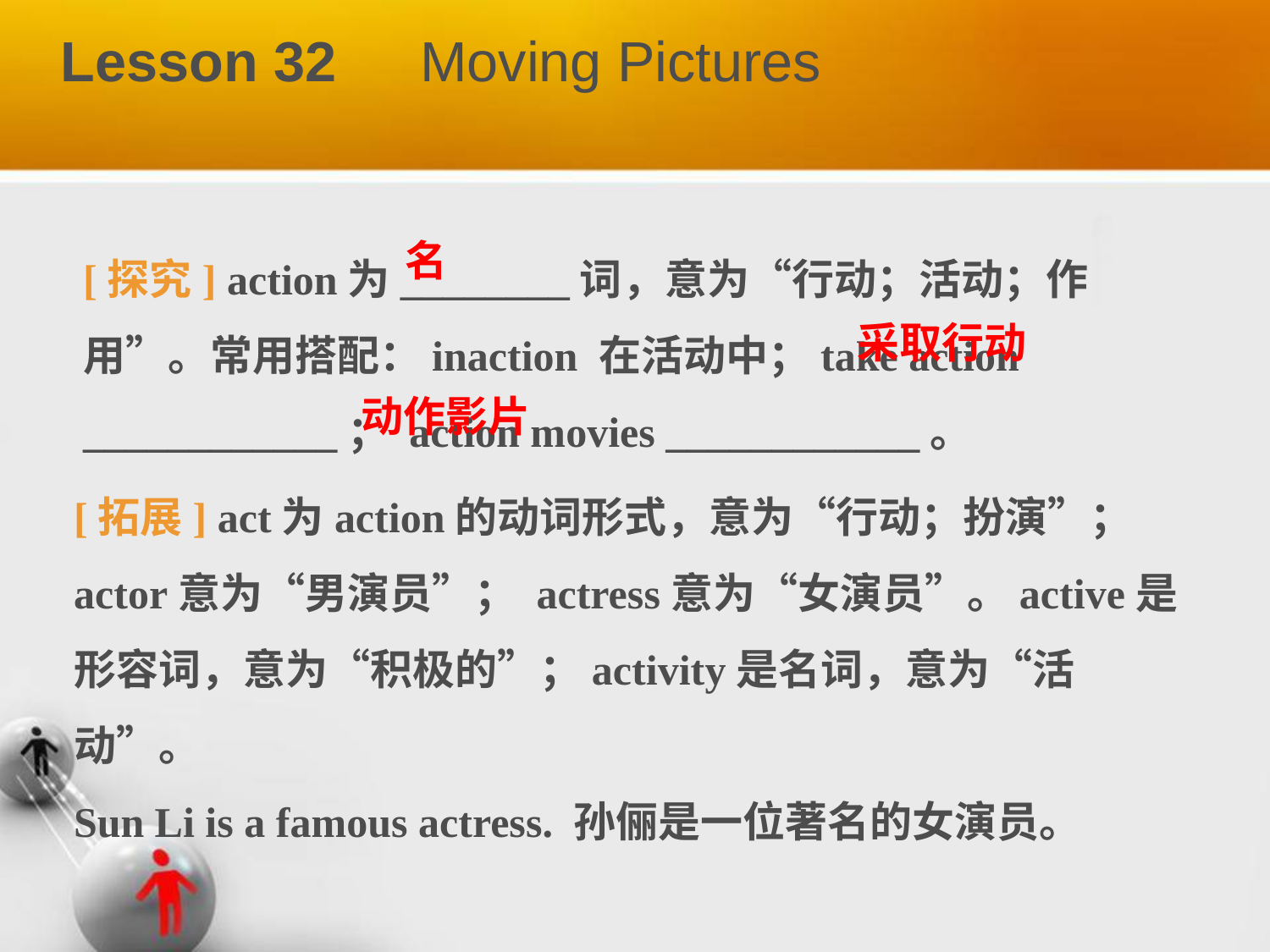

Lesson 32　Moving Pictures
[探究] action为________词，意为“行动；活动；作用”。常用搭配：inaction 在活动中；take action ____________； action movies ____________。
名
采取行动
动作影片
[拓展] act为action的动词形式，意为“行动；扮演”； actor意为“男演员”； actress意为“女演员”。active是形容词，意为“积极的”；activity是名词，意为“活动”。
Sun Li is a famous actress. 孙俪是一位著名的女演员。